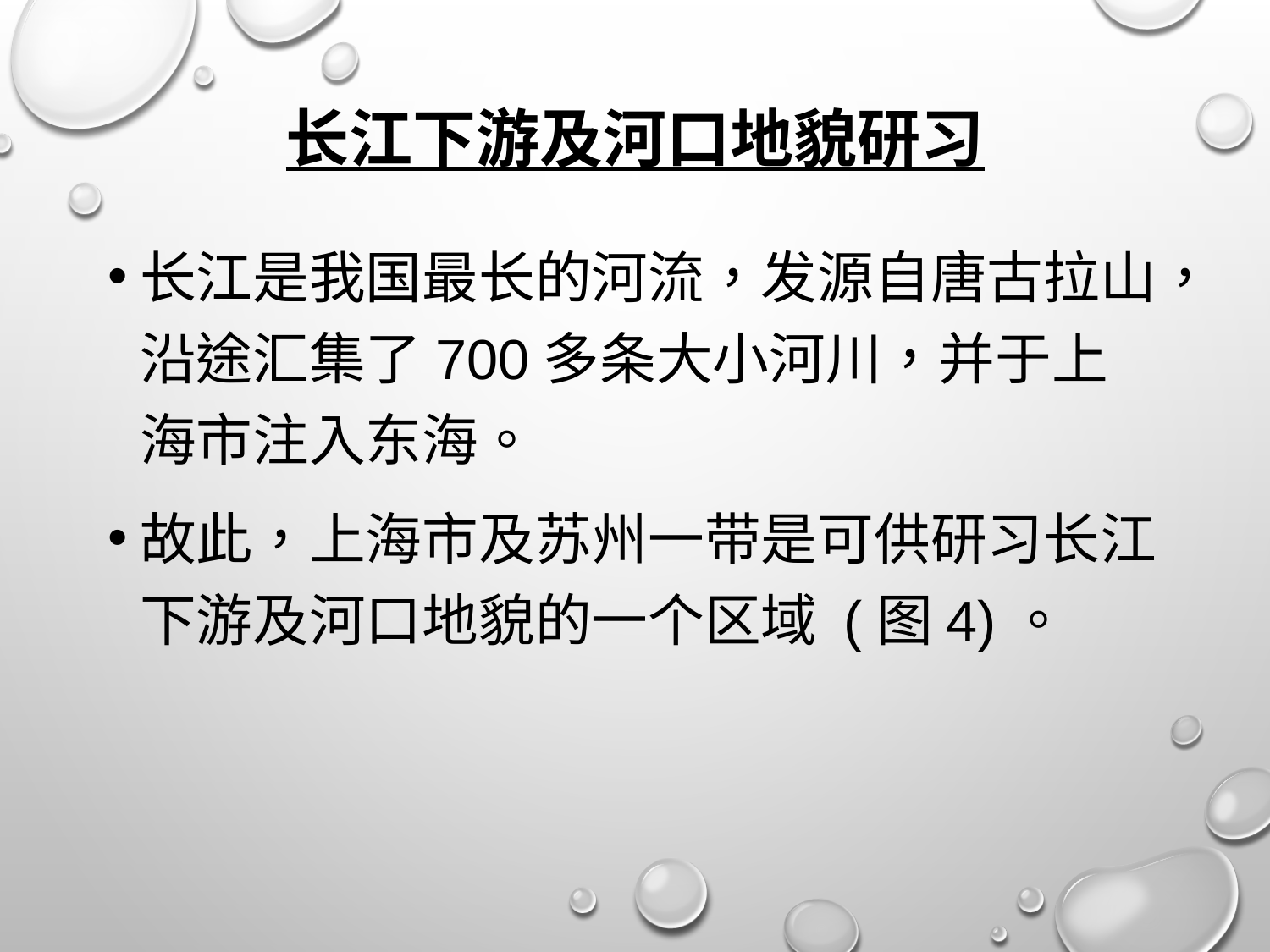

# 长江下游及河口地貌研习
长江是我国最长的河流，发源自唐古拉山，沿途汇集了700多条大小河川，并于上海市注入东海。
故此，上海市及苏州一带是可供研习长江下游及河口地貌的一个区域 (图4)。